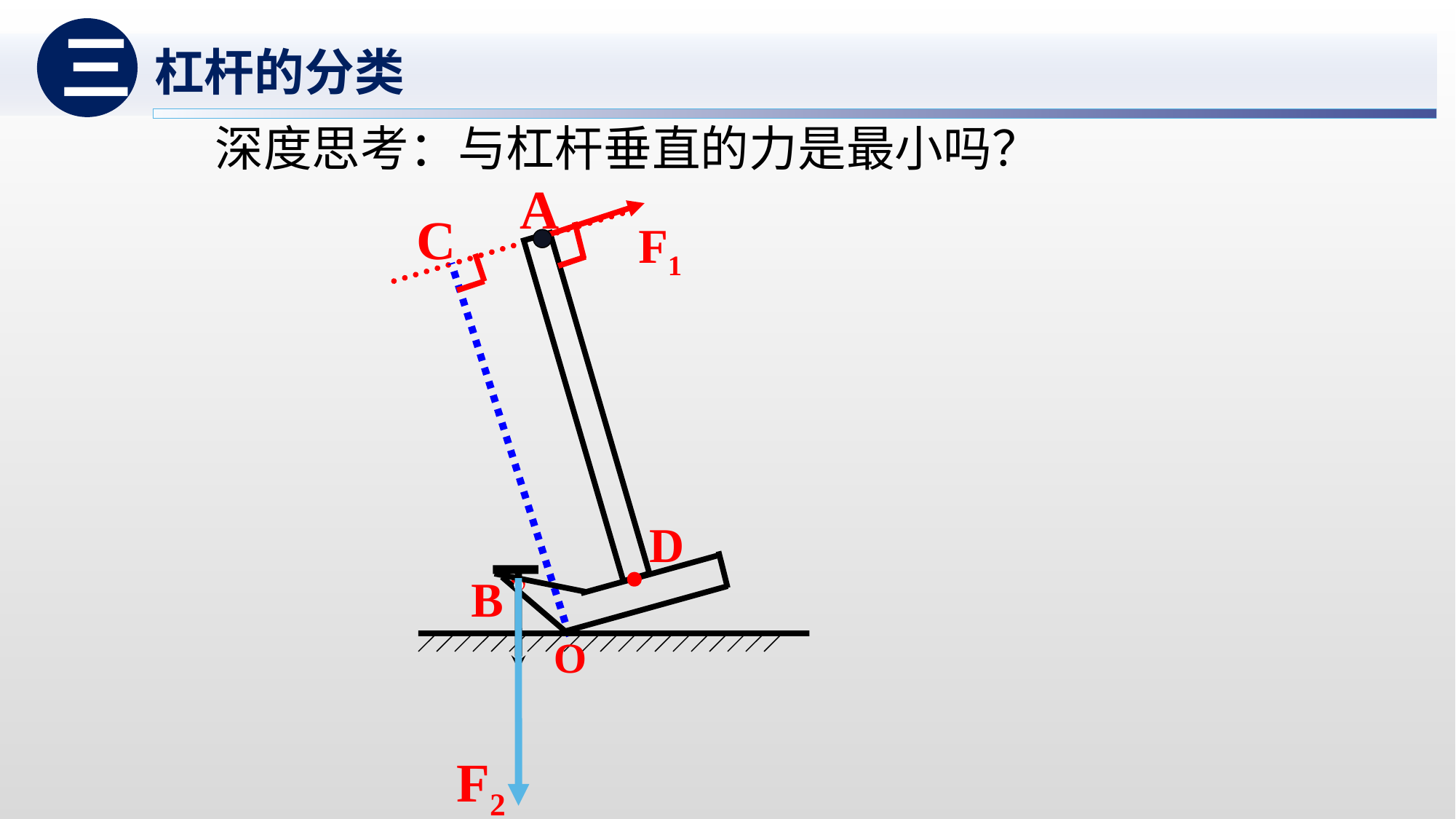

三

杠杆的分类

深度思考：与杠杆垂直的力是最小吗？
A

O

F1
D
B

C

F2